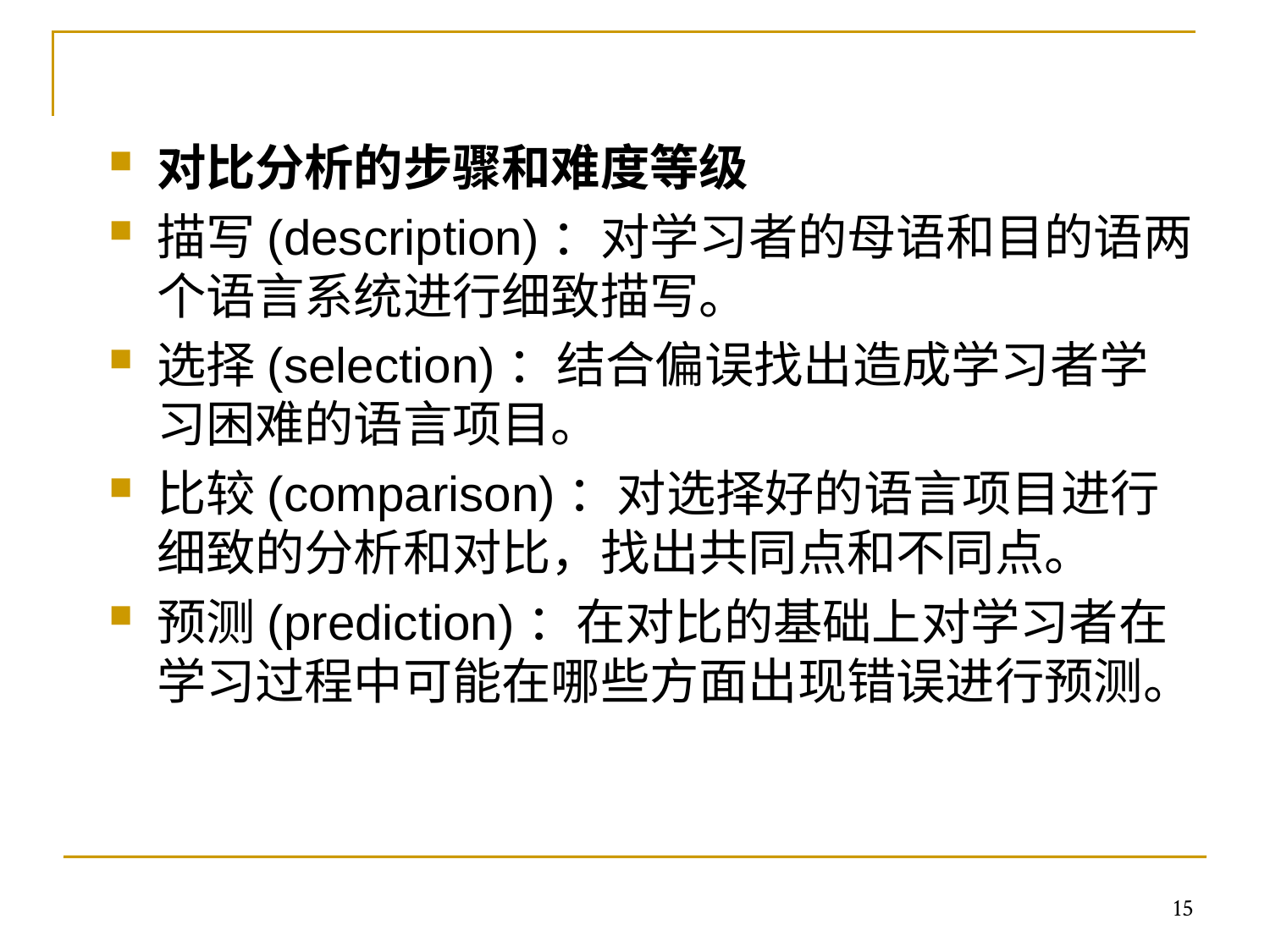

对比分析的步骤和难度等级
描写(description)：对学习者的母语和目的语两个语言系统进行细致描写。
选择(selection)：结合偏误找出造成学习者学习困难的语言项目。
比较(comparison)：对选择好的语言项目进行细致的分析和对比，找出共同点和不同点。
预测(prediction)：在对比的基础上对学习者在学习过程中可能在哪些方面出现错误进行预测。
15